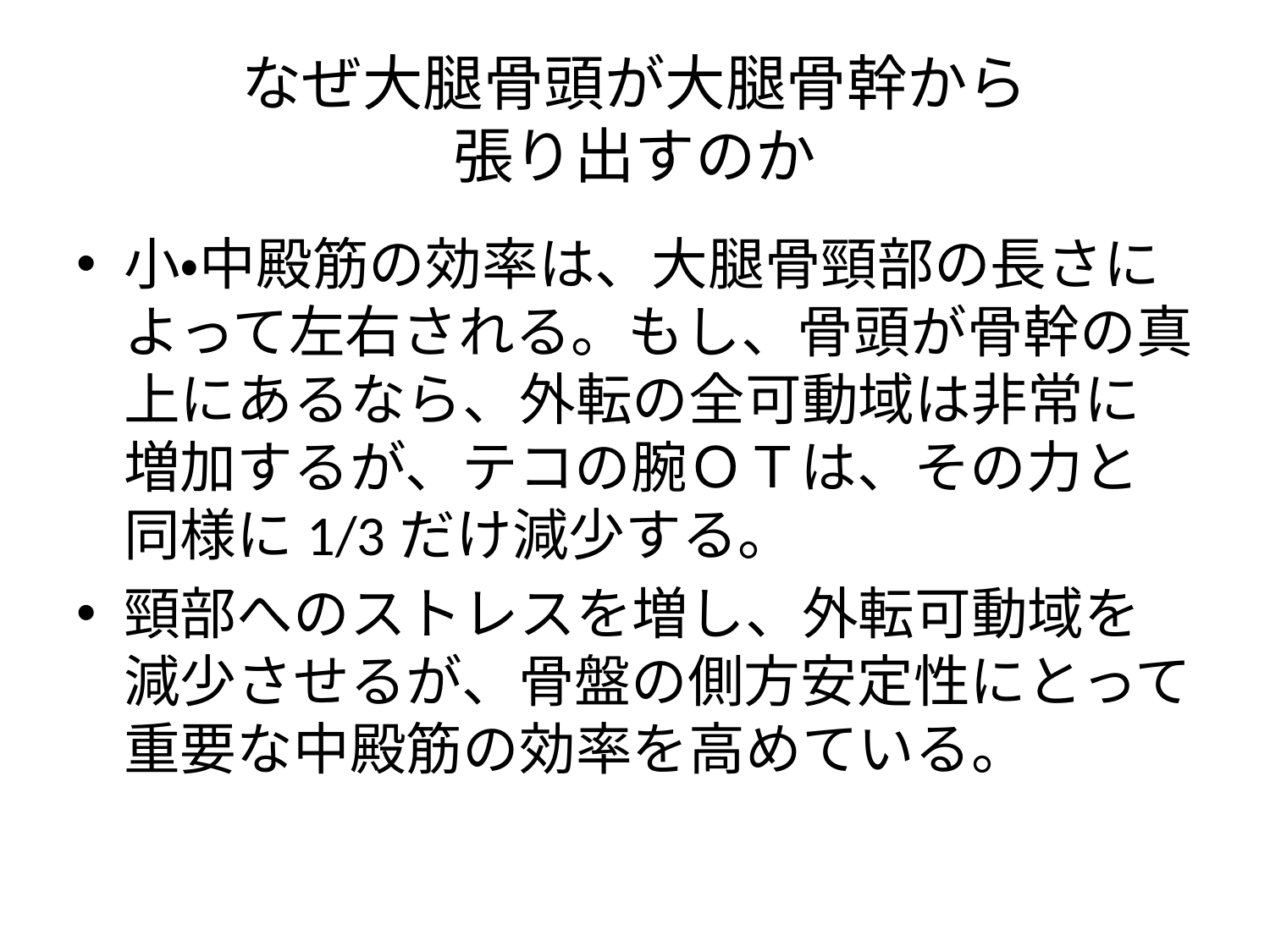

# なぜ大腿骨頭が大腿骨幹から 張り出すのか
小・中殿筋の効率は、大腿骨頸部の長さによって左右される。もし、骨頭が骨幹の真上にあるなら、外転の全可動域は非常に増加するが、テコの腕ＯＴは、その力と同様に1/3だけ減少する。
頸部へのストレスを増し、外転可動域を減少させるが、骨盤の側方安定性にとって重要な中殿筋の効率を高めている。